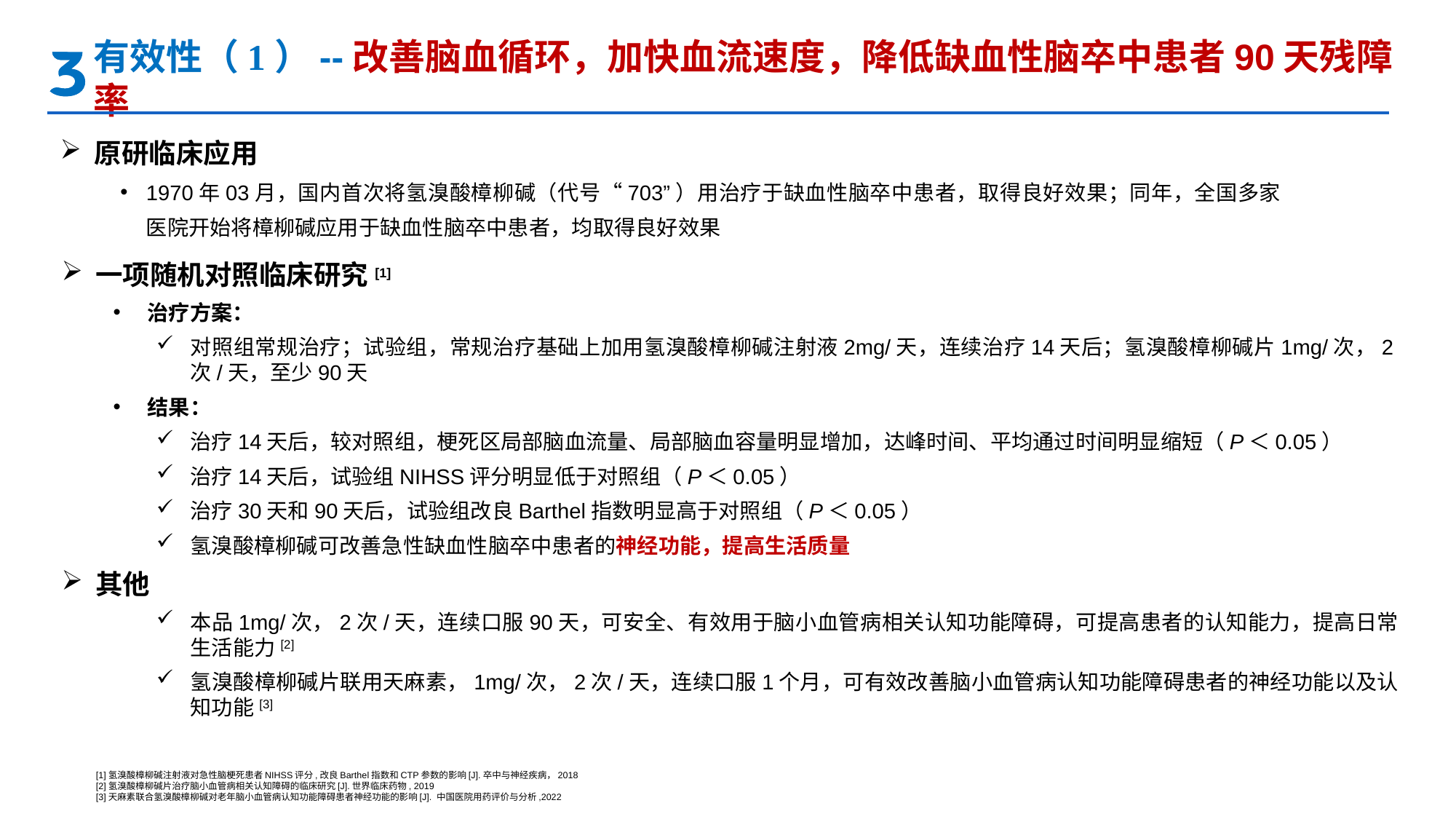

有效性（1）--改善脑血循环，加快血流速度，降低缺血性脑卒中患者90天残障率

原研临床应用
1970年03月，国内首次将氢溴酸樟柳碱（代号“703”）用治疗于缺血性脑卒中患者，取得良好效果；同年，全国多家医院开始将樟柳碱应用于缺血性脑卒中患者，均取得良好效果
一项随机对照临床研究[1]
治疗方案：
对照组常规治疗；试验组，常规治疗基础上加用氢溴酸樟柳碱注射液2mg/天，连续治疗14天后；氢溴酸樟柳碱片1mg/次，2次/天，至少90天
结果：
治疗14天后，较对照组，梗死区局部脑血流量、局部脑血容量明显增加，达峰时间、平均通过时间明显缩短（P＜0.05）
治疗14天后，试验组NIHSS评分明显低于对照组（P＜0.05）
治疗30天和90天后，试验组改良Barthel指数明显高于对照组（P＜0.05）
氢溴酸樟柳碱可改善急性缺血性脑卒中患者的神经功能，提高生活质量
其他
本品1mg/次，2次/天，连续口服90天，可安全、有效用于脑小血管病相关认知功能障碍，可提高患者的认知能力，提高日常生活能力[2]
氢溴酸樟柳碱片联用天麻素，1mg/次，2次/天，连续口服1个月，可有效改善脑小血管病认知功能障碍患者的神经功能以及认知功能[3]
[1]氢溴酸樟柳碱注射液对急性脑梗死患者NIHSS评分,改良Barthel指数和CTP参数的影响[J].卒中与神经疾病，2018
[2]氢溴酸樟柳碱片治疗脑小血管病相关认知障碍的临床研究[J].世界临床药物, 2019
[3]天麻素联合氢溴酸樟柳碱对老年脑小血管病认知功能障碍患者神经功能的影响[J]. 中国医院用药评价与分析,2022